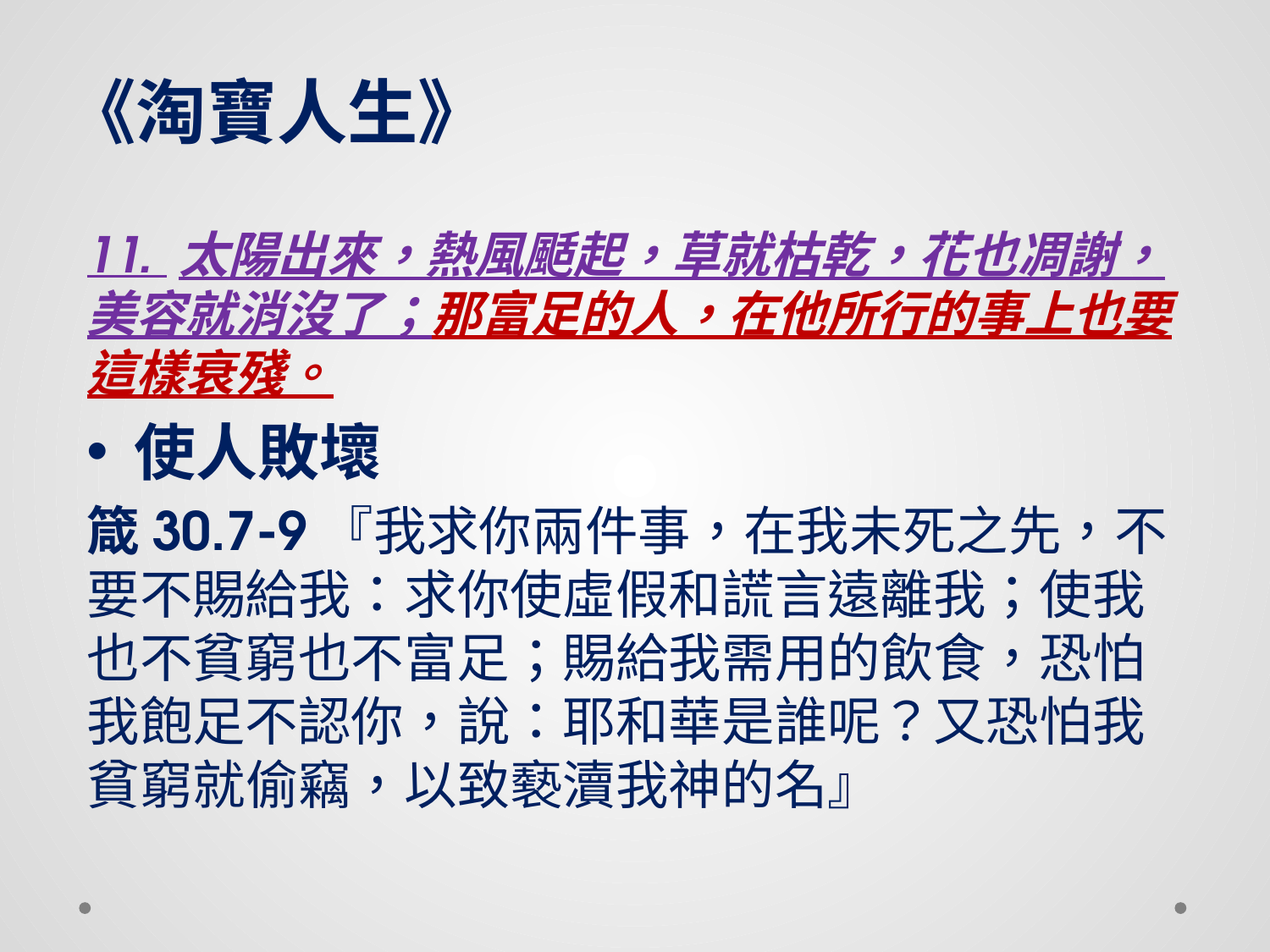

# 《淘寶人生》

11. 太陽出來，熱風颳起，草就枯乾，花也凋謝，美容就消沒了；那富足的人，在他所行的事上也要這樣衰殘。
使人敗壞
箴30.7-9『我求你兩件事，在我未死之先，不要不賜給我：求你使虛假和謊言遠離我；使我也不貧窮也不富足；賜給我需用的飲食，恐怕我飽足不認你，說：耶和華是誰呢？又恐怕我貧窮就偷竊，以致褻瀆我神的名』